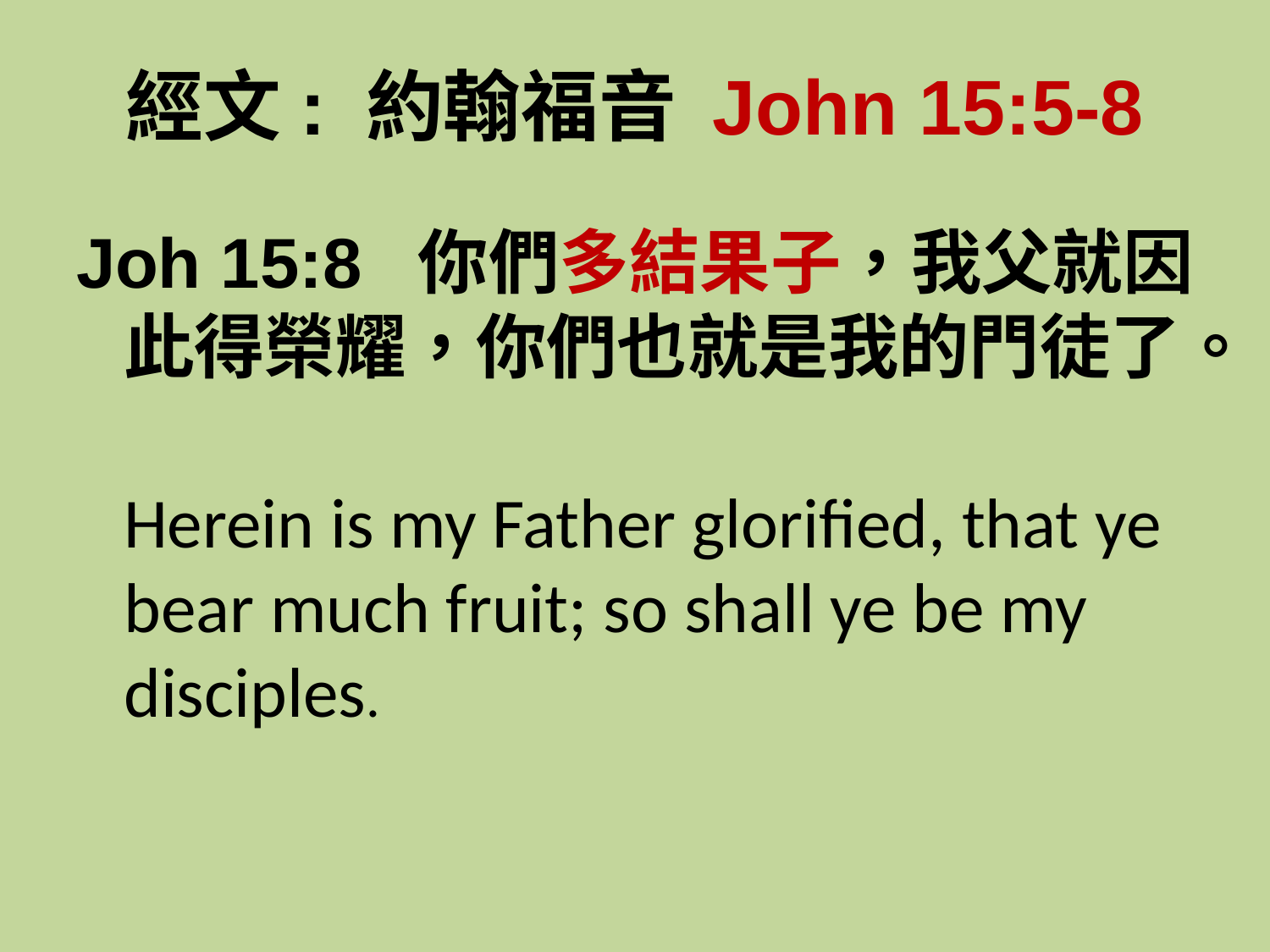

# 經文: 約翰福音 John 15:5-8
Joh 15:8  你們多結果子，我父就因此得榮耀，你們也就是我的門徒了。
   Herein is my Father glorified, that ye bear much fruit; so shall ye be my disciples.